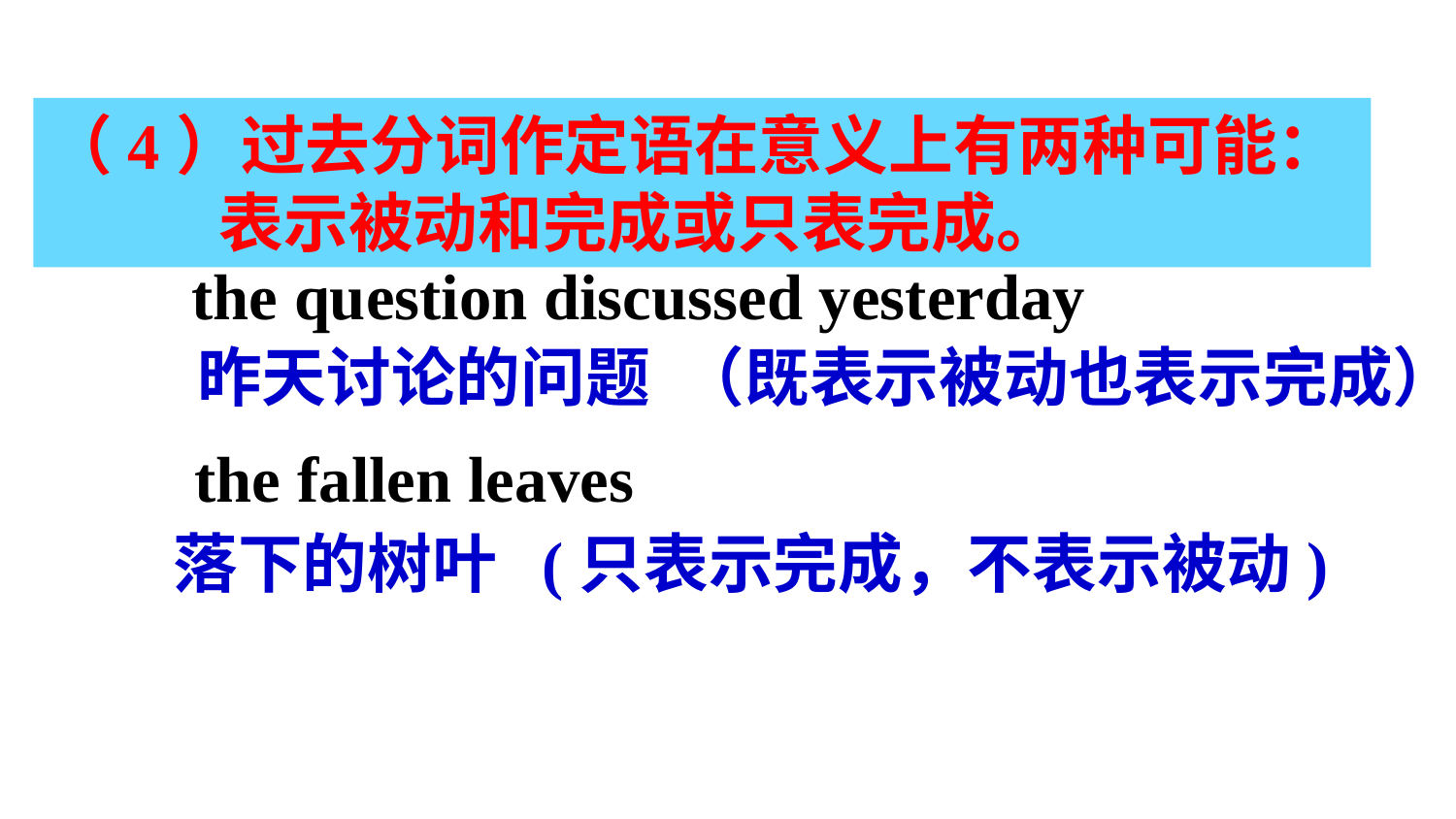

（4）过去分词作定语在意义上有两种可能：表示被动和完成或只表完成。
the question discussed yesterday
昨天讨论的问题  （既表示被动也表示完成）
the fallen leaves
落下的树叶  (只表示完成，不表示被动)